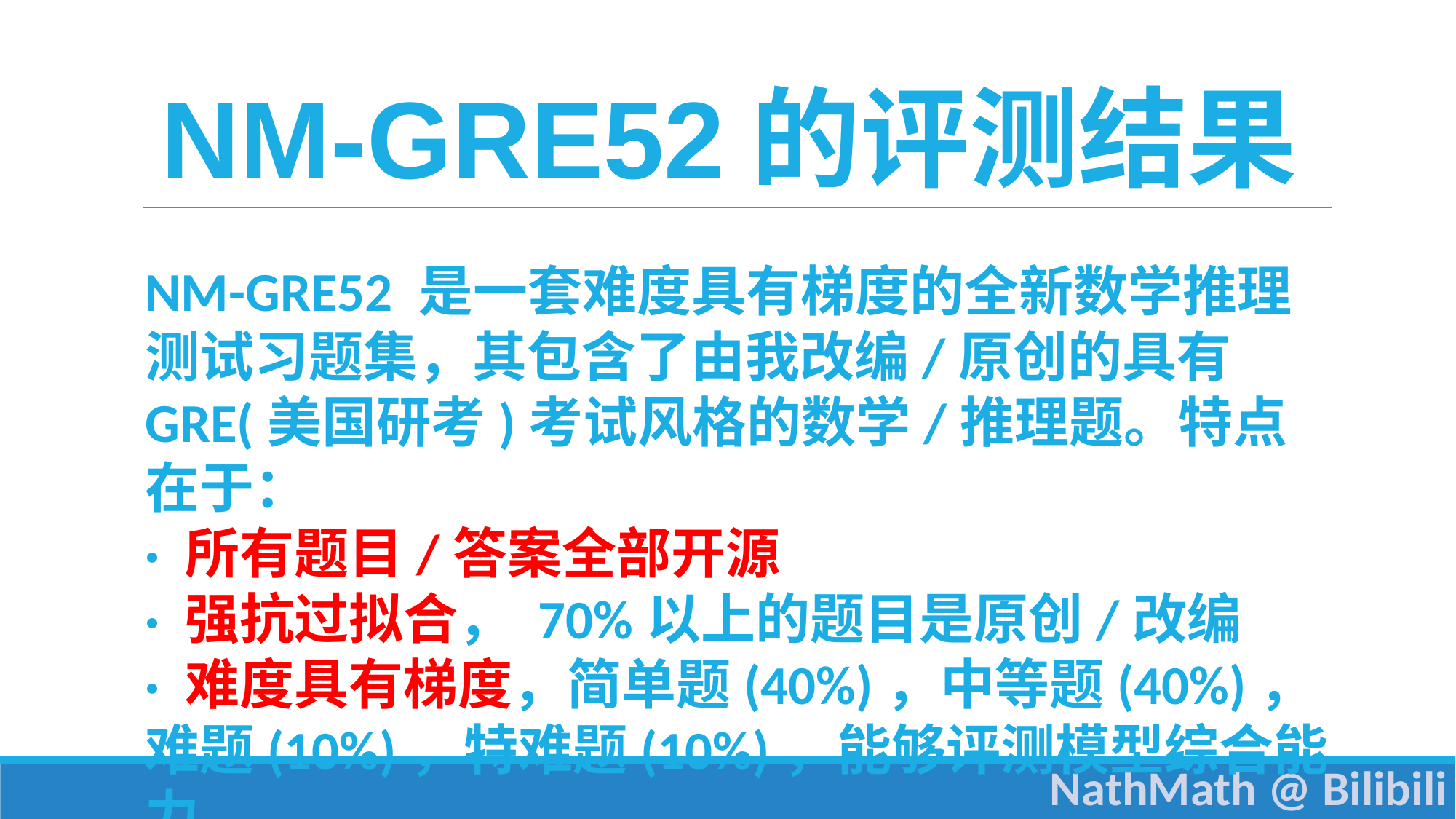

NM-GRE52的评测结果
NM-GRE52 是一套难度具有梯度的全新数学推理测试习题集，其包含了由我改编/原创的具有GRE(美国研考)考试风格的数学/推理题。特点在于：
· 所有题目/答案全部开源
· 强抗过拟合， 70%以上的题目是原创/改编
· 难度具有梯度，简单题(40%)，中等题(40%)，难题(10%)，特难题(10%)，能够评测模型综合能力
NathMath @ Bilibili